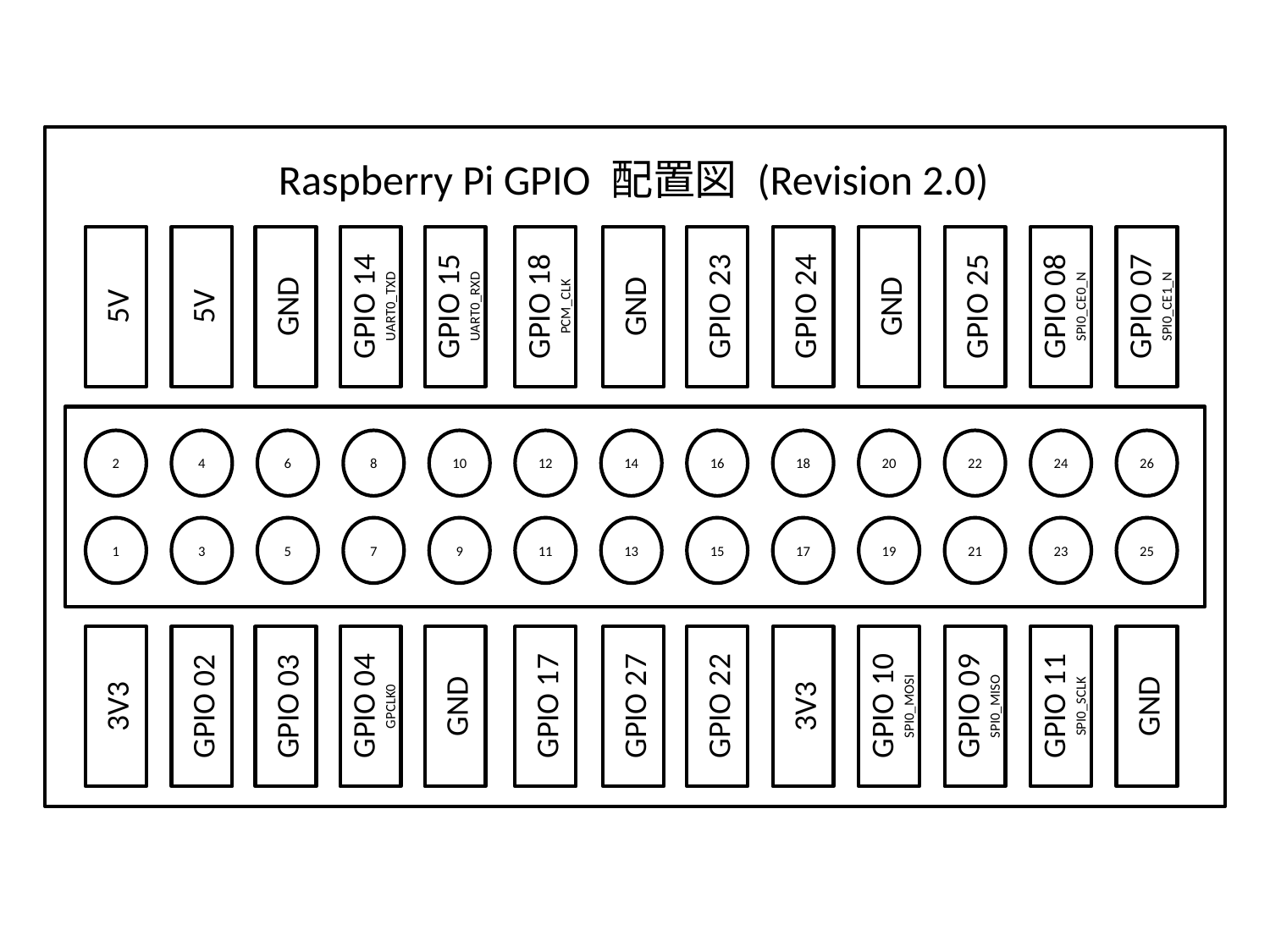

5V
5V
GND
GPIO 14
UART0_TXD
GPIO 15
UART0_RXD
GPIO 18
PCM_CLK
GND
GPIO 23
GPIO 24
GND
GPIO 25
GPIO 08
SPI0_CE0_N
GPIO 07
SPI0_CE1_N

2
4
6
8
10
12
14
16
18
20
22
24
26
1
3
5
7
9
11
13
15
17
19
21
23
25
3V3
GPIO 02
GPIO 03
GPIO 04
GPCLK0
GND
GPIO 17
GPIO 27
GPIO 22
3V3
GPIO 10
SPI0_MOSI
GPIO 09
SPI0_MISO
GPIO 11
SPI0_SCLK
GND
Raspberry Pi GPIO 配置図 (Revision 2.0)